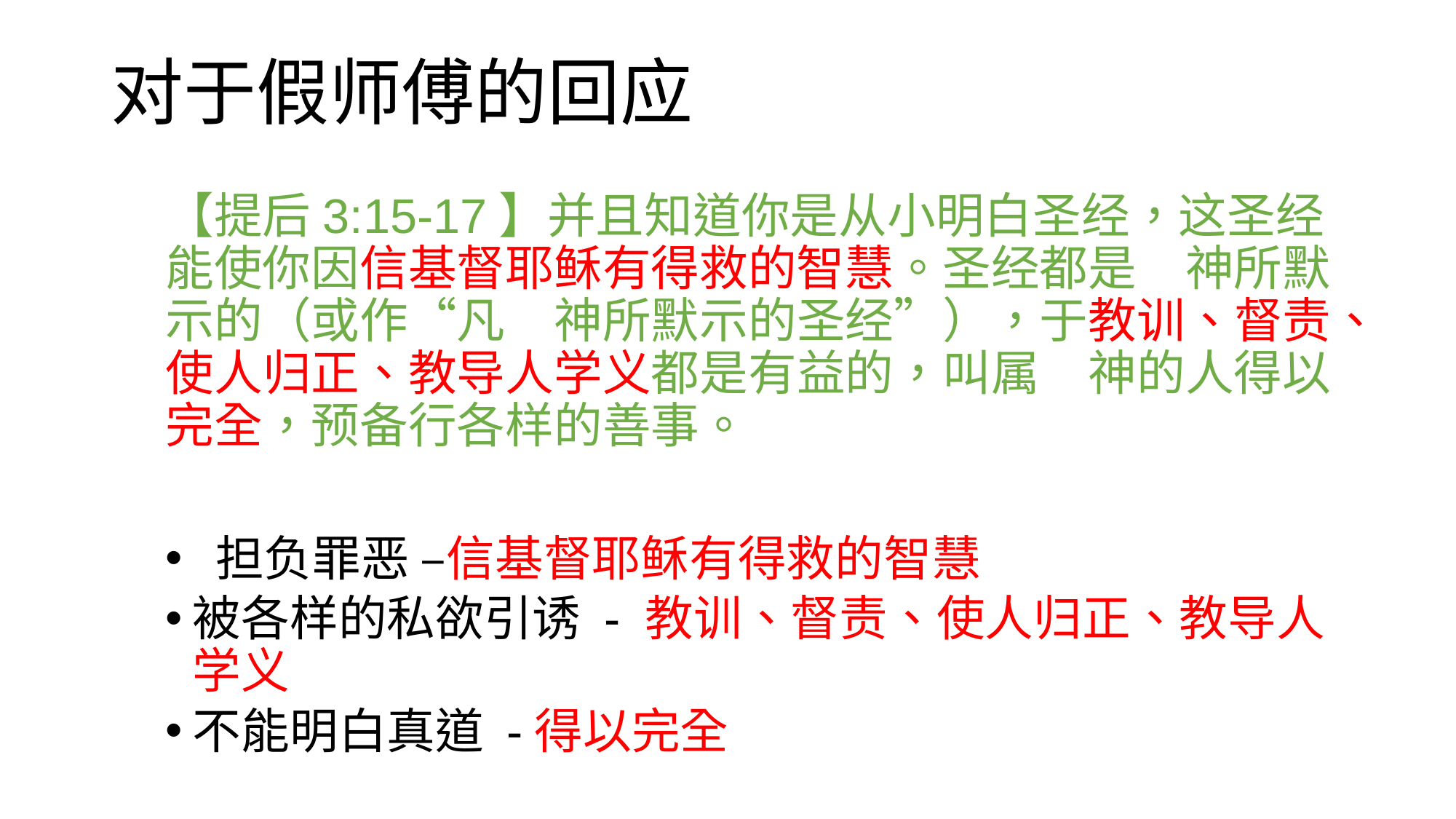

# 对于假师傅的回应
【提后3:15-17】并且知道你是从小明白圣经，这圣经能使你因信基督耶稣有得救的智慧。圣经都是　神所默示的（或作“凡　神所默示的圣经”），于教训、督责、使人归正、教导人学义都是有益的，叫属　神的人得以完全，预备行各样的善事。

 担负罪恶 –信基督耶稣有得救的智慧
被各样的私欲引诱 - 教训、督责、使人归正、教导人学义
不能明白真道 -得以完全